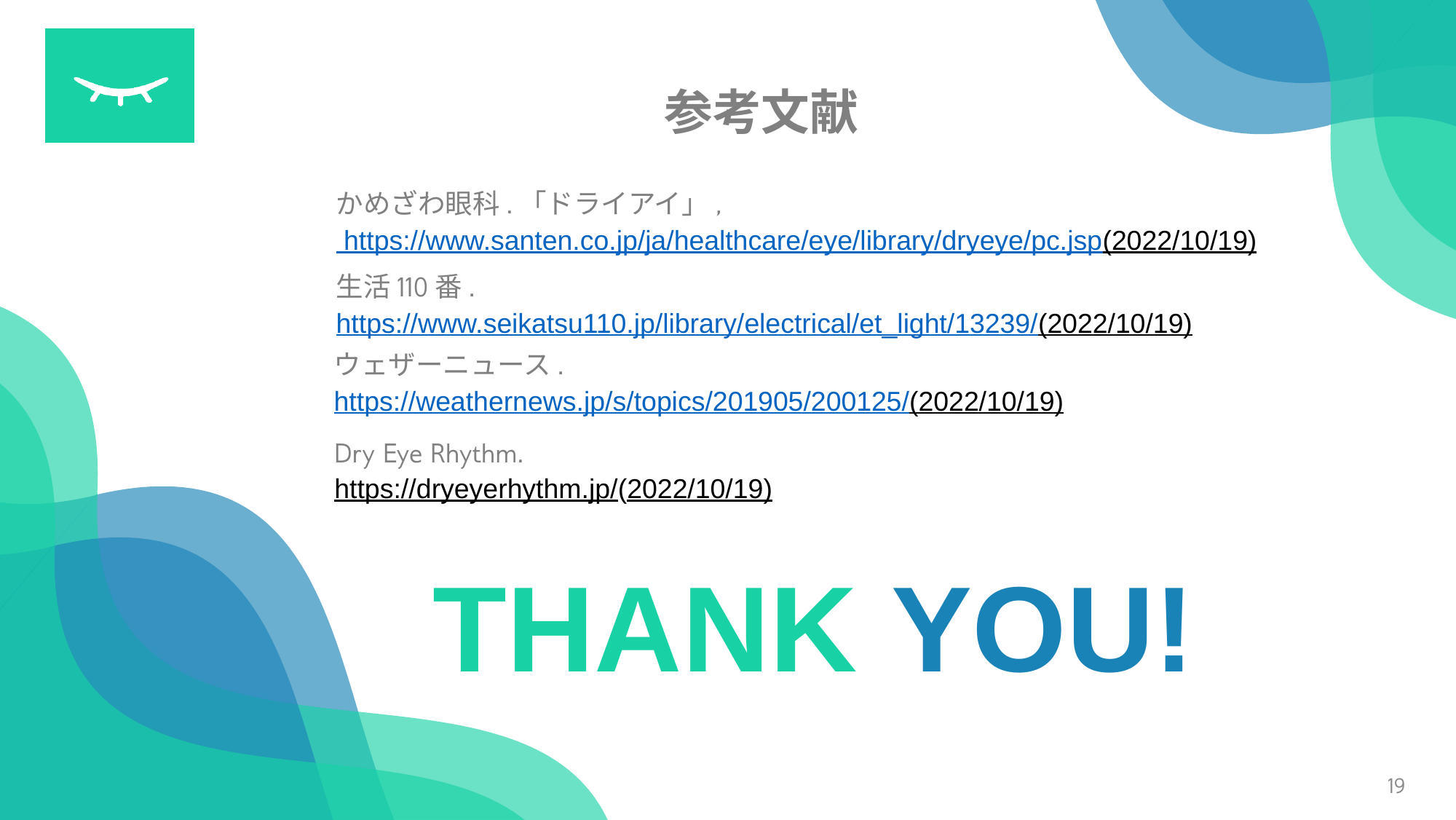

参考文献
かめざわ眼科.「ドライアイ」, https://www.santen.co.jp/ja/healthcare/eye/library/dryeye/pc.jsp(2022/10/19)

生活110番.
https://www.seikatsu110.jp/library/electrical/et_light/13239/(2022/10/19)

ウェザーニュース.
https://weathernews.jp/s/topics/201905/200125/(2022/10/19)

Dry Eye Rhythm.
https://dryeyerhythm.jp/(2022/10/19)

THANK YOU!
19